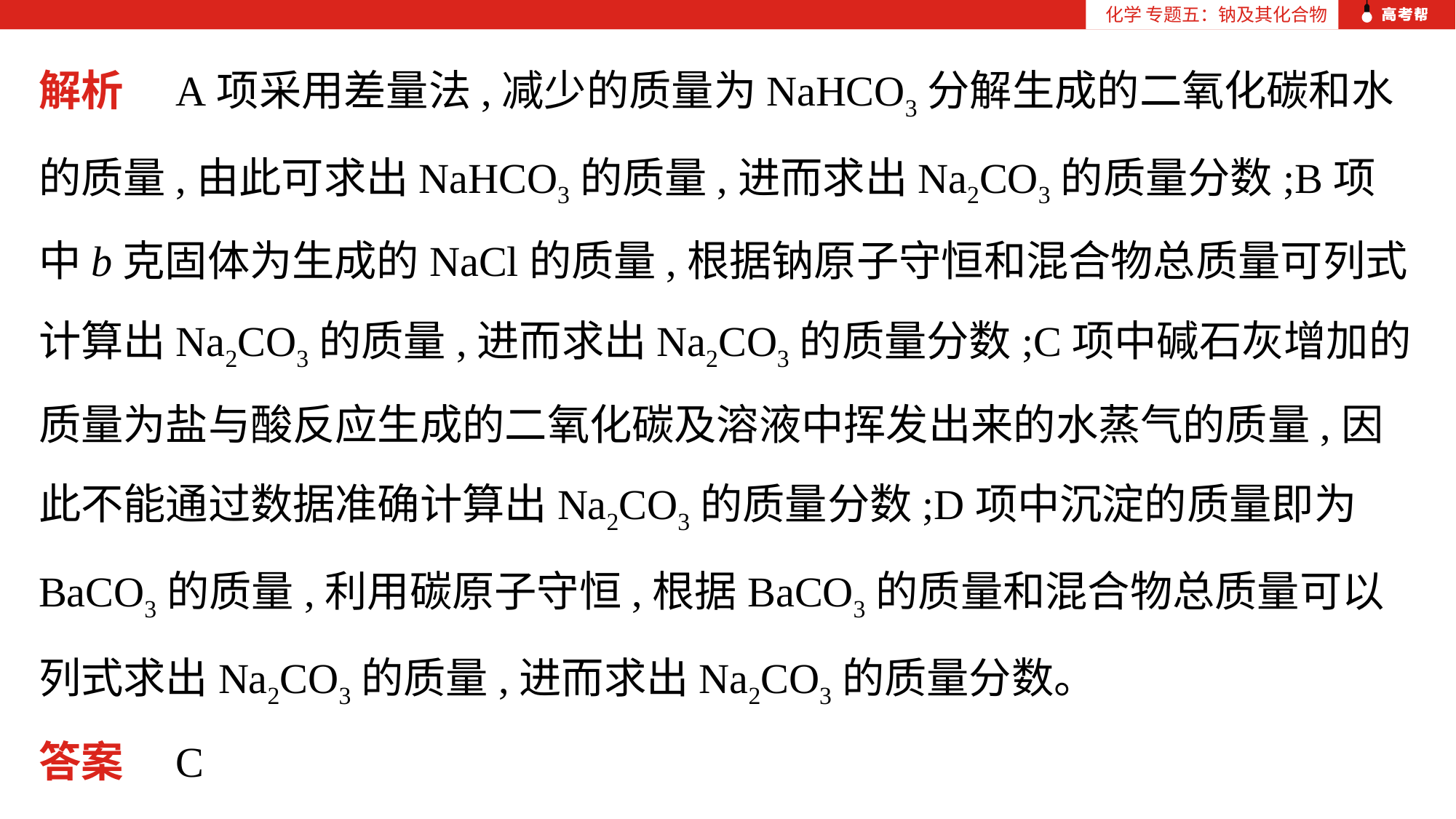

化学 专题五：钠及其化合物

解析　A项采用差量法,减少的质量为NaHCO3分解生成的二氧化碳和水的质量,由此可求出NaHCO3的质量,进而求出Na2CO3的质量分数;B项中b克固体为生成的NaCl的质量,根据钠原子守恒和混合物总质量可列式计算出Na2CO3的质量,进而求出Na2CO3的质量分数;C项中碱石灰增加的质量为盐与酸反应生成的二氧化碳及溶液中挥发出来的水蒸气的质量,因此不能通过数据准确计算出Na2CO3的质量分数;D项中沉淀的质量即为BaCO3的质量,利用碳原子守恒,根据BaCO3的质量和混合物总质量可以列式求出Na2CO3的质量,进而求出Na2CO3的质量分数。
答案　C